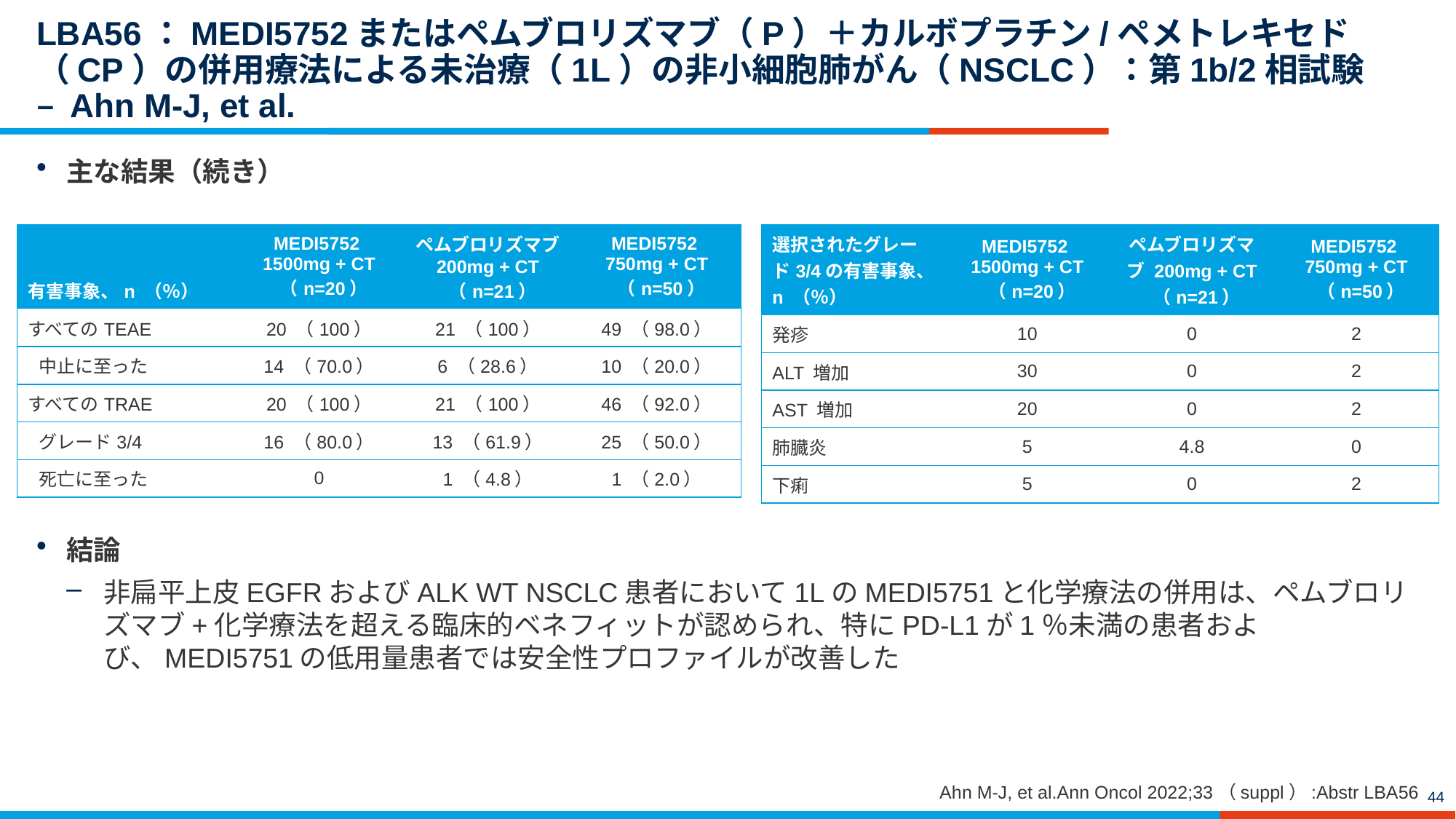

# LBA56：MEDI5752またはペムブロリズマブ（P）＋カルボプラチン/ペメトレキセド（CP）の併用療法による未治療（1L）の非小細胞肺がん（NSCLC）：第1b/2相試験 – Ahn M-J, et al.
主な結果（続き）
結論
非扁平上皮EGFRおよびALK WT NSCLC患者において1LのMEDI5751と化学療法の併用は、ペムブロリズマブ+化学療法を超える臨床的ベネフィットが認められ、特にPD-L1が1％未満の患者および、MEDI5751の低用量患者では安全性プロファイルが改善した
| 有害事象、n （％） | MEDI5752 1500mg + CT （n=20） | ペムブロリズマブ 200mg + CT （n=21） | MEDI5752 750mg + CT （n=50） |
| --- | --- | --- | --- |
| すべてのTEAE | 20 （100） | 21 （100） | 49 （98.0） |
| 中止に至った | 14 （70.0） | 6 （28.6） | 10 （20.0） |
| すべてのTRAE | 20 （100） | 21 （100） | 46 （92.0） |
| グレード3/4 | 16 （80.0） | 13 （61.9） | 25 （50.0） |
| 死亡に至った | 0 | 1 （4.8） | 1 （2.0） |
| 選択されたグレード3/4の有害事象、n （％） | MEDI5752 1500mg + CT （n=20） | ペムブロリズマブ 200mg + CT （n=21） | MEDI5752 750mg + CT （n=50） |
| --- | --- | --- | --- |
| 発疹 | 10 | 0 | 2 |
| ALT 増加 | 30 | 0 | 2 |
| AST 増加 | 20 | 0 | 2 |
| 肺臓炎 | 5 | 4.8 | 0 |
| 下痢 | 5 | 0 | 2 |
Ahn M-J, et al.Ann Oncol 2022;33（suppl）:Abstr LBA56